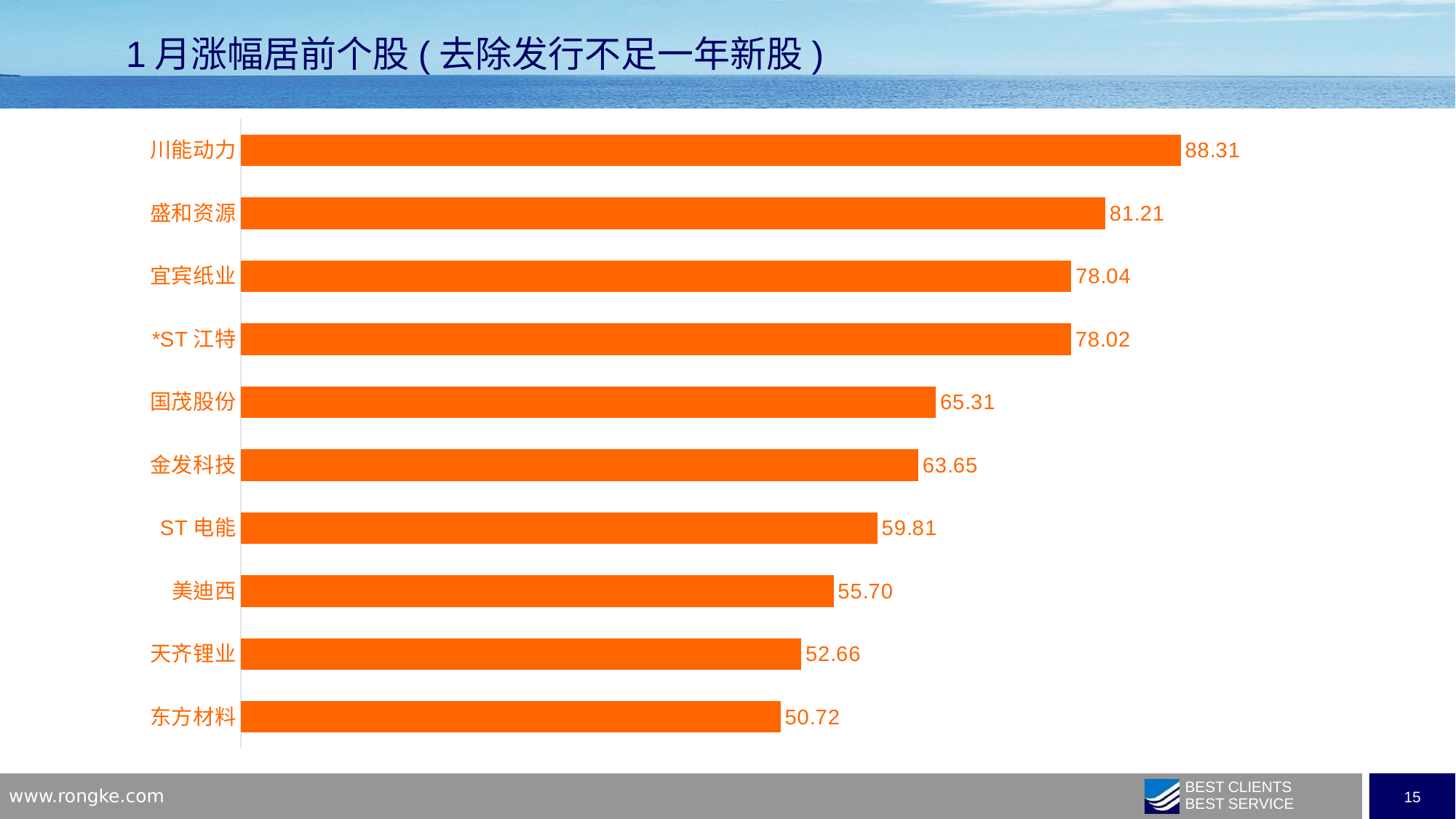

1月涨幅居前个股(去除发行不足一年新股)

### Chart

| Category |  |
|---|---|
| 东方材料 | 50.717 |
| 天齐锂业 | 52.6611 |
| 美迪西 | 55.6955 |
| ST电能 | 59.8142 |
| 金发科技 | 63.6523 |
| 国茂股份 | 65.3123 |
| *ST江特 | 78.0161 |
| 宜宾纸业 | 78.0397 |
| 盛和资源 | 81.2148 |
| 川能动力 | 88.3133 |